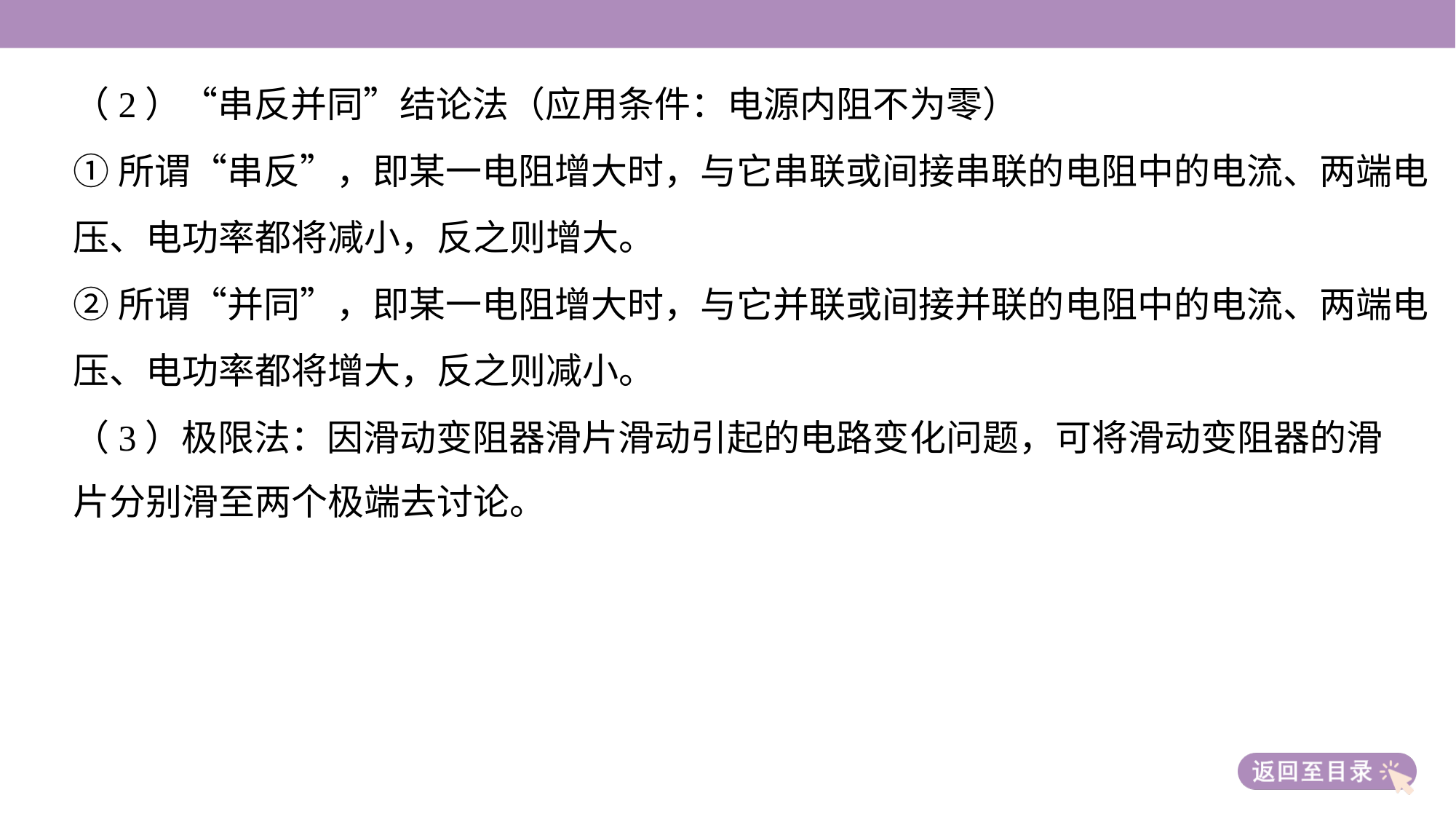

（2）“串反并同”结论法（应用条件：电源内阻不为零）
①所谓“串反”，即某一电阻增大时，与它串联或间接串联的电阻中的电流、两端电
压、电功率都将减小，反之则增大。
②所谓“并同”，即某一电阻增大时，与它并联或间接并联的电阻中的电流、两端电
压、电功率都将增大，反之则减小。
（3）极限法：因滑动变阻器滑片滑动引起的电路变化问题，可将滑动变阻器的滑
片分别滑至两个极端去讨论。